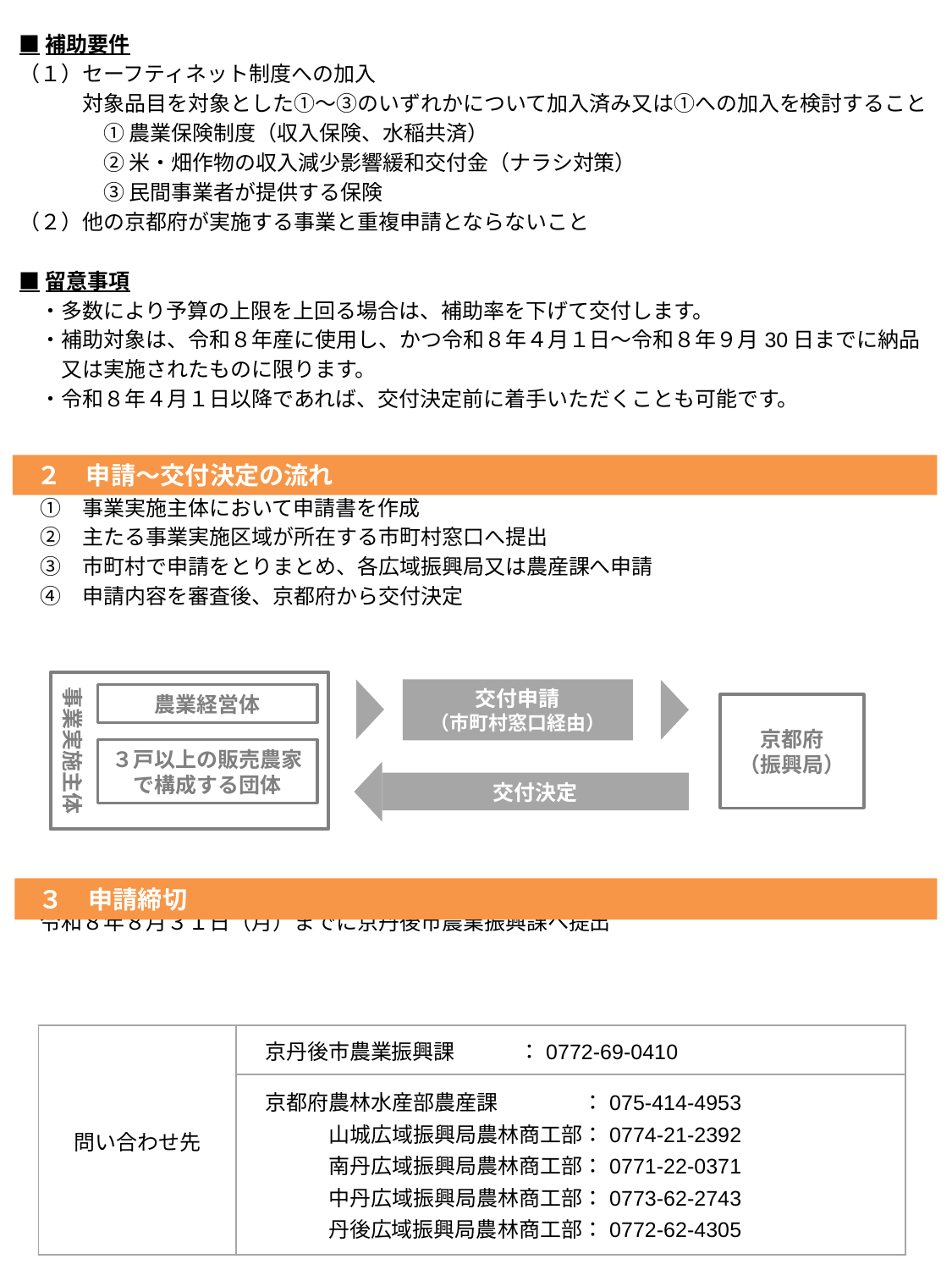

■補助要件
（１）セーフティネット制度への加入
　　　対象品目を対象とした①～③のいずれかについて加入済み又は①への加入を検討すること
　　　　① 農業保険制度（収入保険、水稲共済）
　　　　② 米・畑作物の収入減少影響緩和交付金（ナラシ対策）
　　　　③ 民間事業者が提供する保険
（２）他の京都府が実施する事業と重複申請とならないこと

■留意事項
　・多数により予算の上限を上回る場合は、補助率を下げて交付します。
　・補助対象は、令和８年産に使用し、かつ令和８年４月１日～令和８年９月30日までに納品
　　又は実施されたものに限ります。
　・令和８年４月１日以降であれば、交付決定前に着手いただくことも可能です。

　①　事業実施主体において申請書を作成
　②　主たる事業実施区域が所在する市町村窓口へ提出
　③　市町村で申請をとりまとめ、各広域振興局又は農産課へ申請
　④　申請内容を審査後、京都府から交付決定

　令和８年８月３１日（月）までに京丹後市農業振興課へ提出

 ２　申請～交付決定の流れ
事業実施主体

京都府
（振興局）

交付申請
（市町村窓口経由）

農業経営体
３戸以上の販売農家で構成する団体
交付決定

 ３　申請締切
| 問い合わせ先 | 京丹後市農業振興課　　　：0772-69-0410 |
| --- | --- |
|  | 京都府農林水産部農産課　　　　：075-414-4953　　 　　　山城広域振興局農林商工部：0774-21-2392　　 　　　南丹広域振興局農林商工部：0771-22-0371 　　　中丹広域振興局農林商工部：0773-62-2743 　　　丹後広域振興局農林商工部：0772-62-4305 |